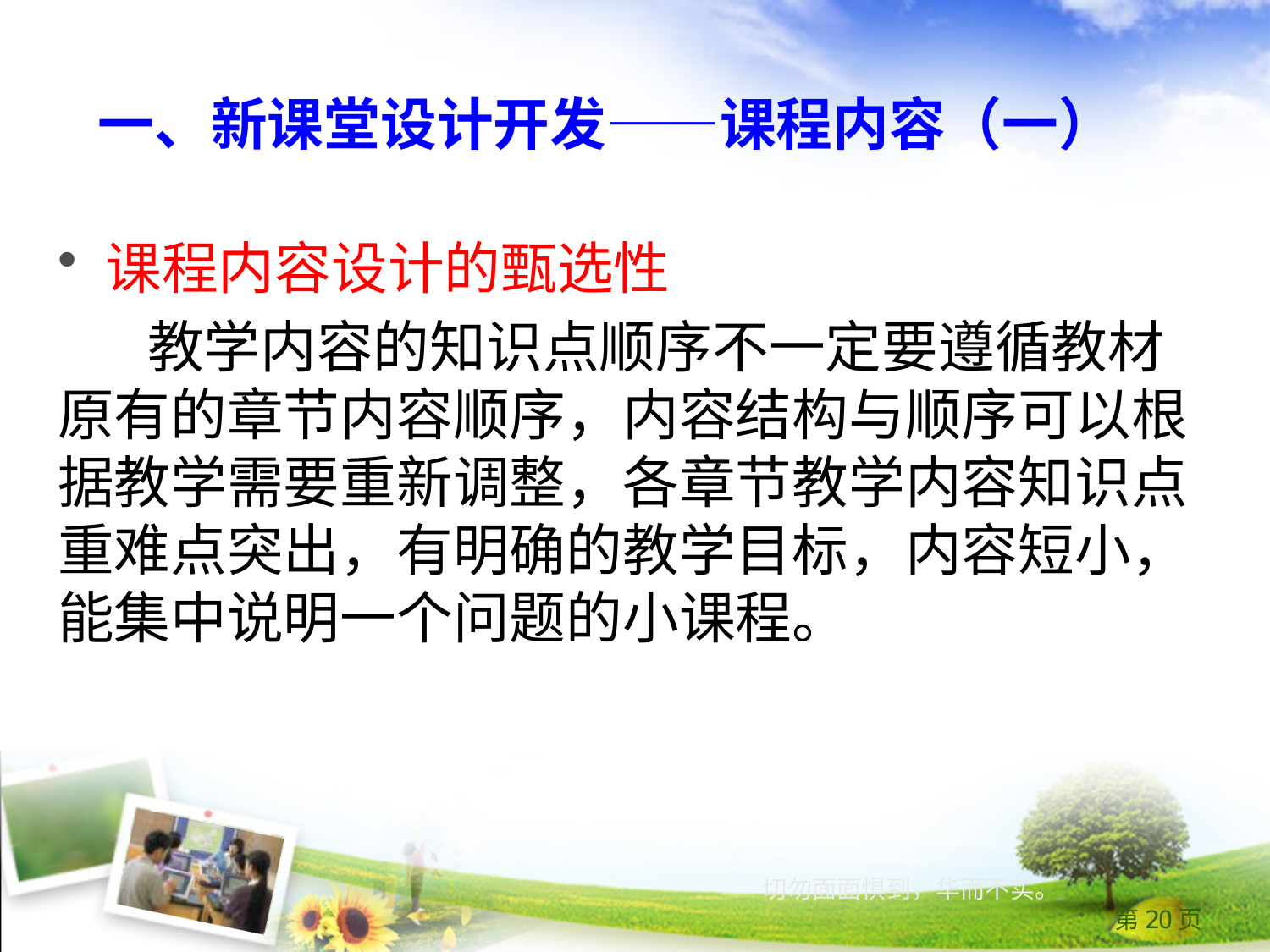

# 一、新课堂设计开发——课程内容（一）
课程内容设计的甄选性
      教学内容的知识点顺序不一定要遵循教材原有的章节内容顺序，内容结构与顺序可以根据教学需要重新调整，各章节教学内容知识点重难点突出，有明确的教学目标，内容短小，能集中说明一个问题的小课程。

切勿面面惧到，华而不实。

第20页